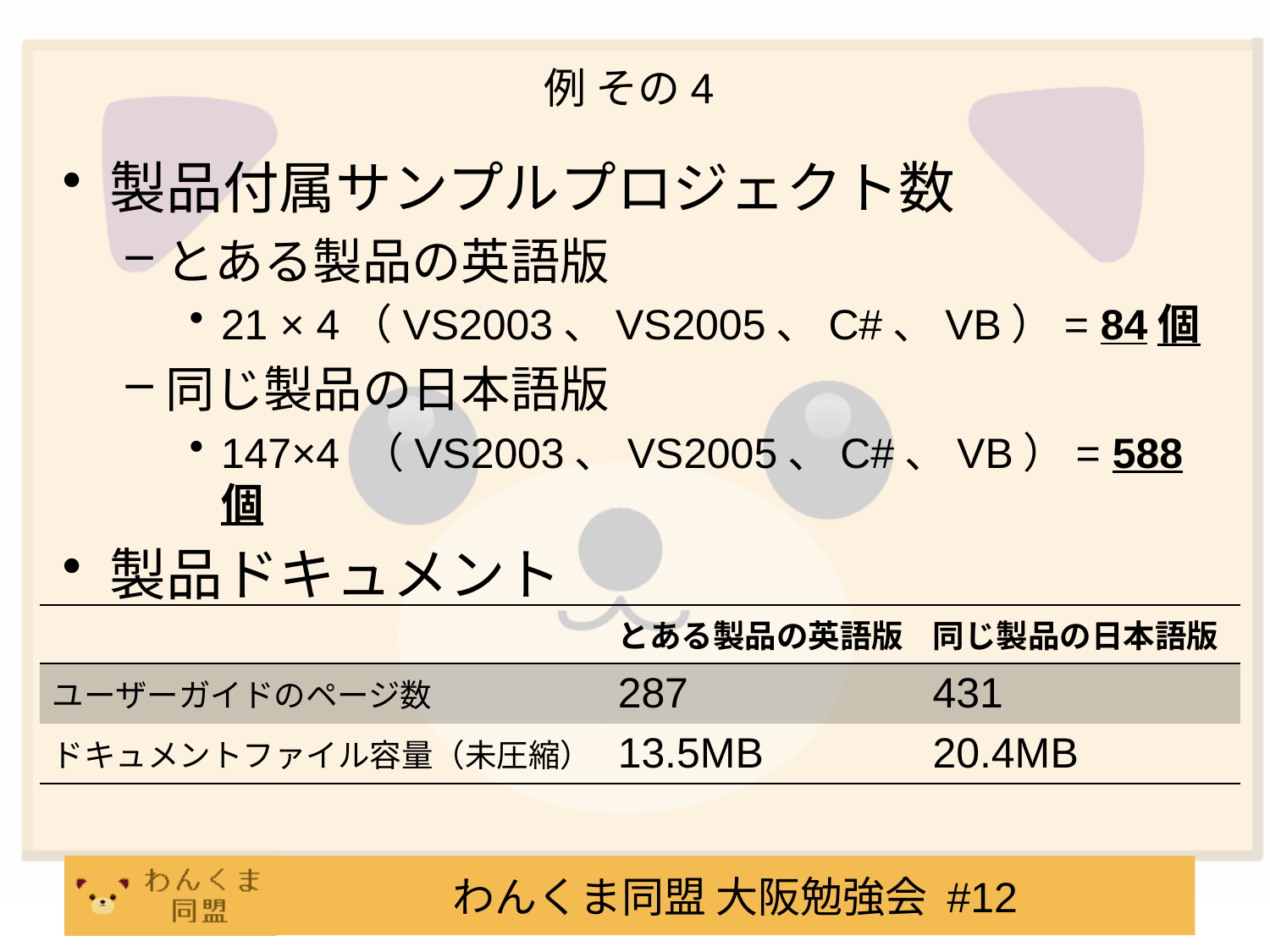

# 例 その4
製品付属サンプルプロジェクト数
とある製品の英語版
21 × 4（VS2003、VS2005、C#、VB）= 84個
同じ製品の日本語版
147×4 （VS2003、VS2005、C#、VB）= 588個
製品ドキュメント
|  | とある製品の英語版 | 同じ製品の日本語版 |
| --- | --- | --- |
| ユーザーガイドのページ数 | 287 | 431 |
| ドキュメントファイル容量（未圧縮） | 13.5MB | 20.4MB |